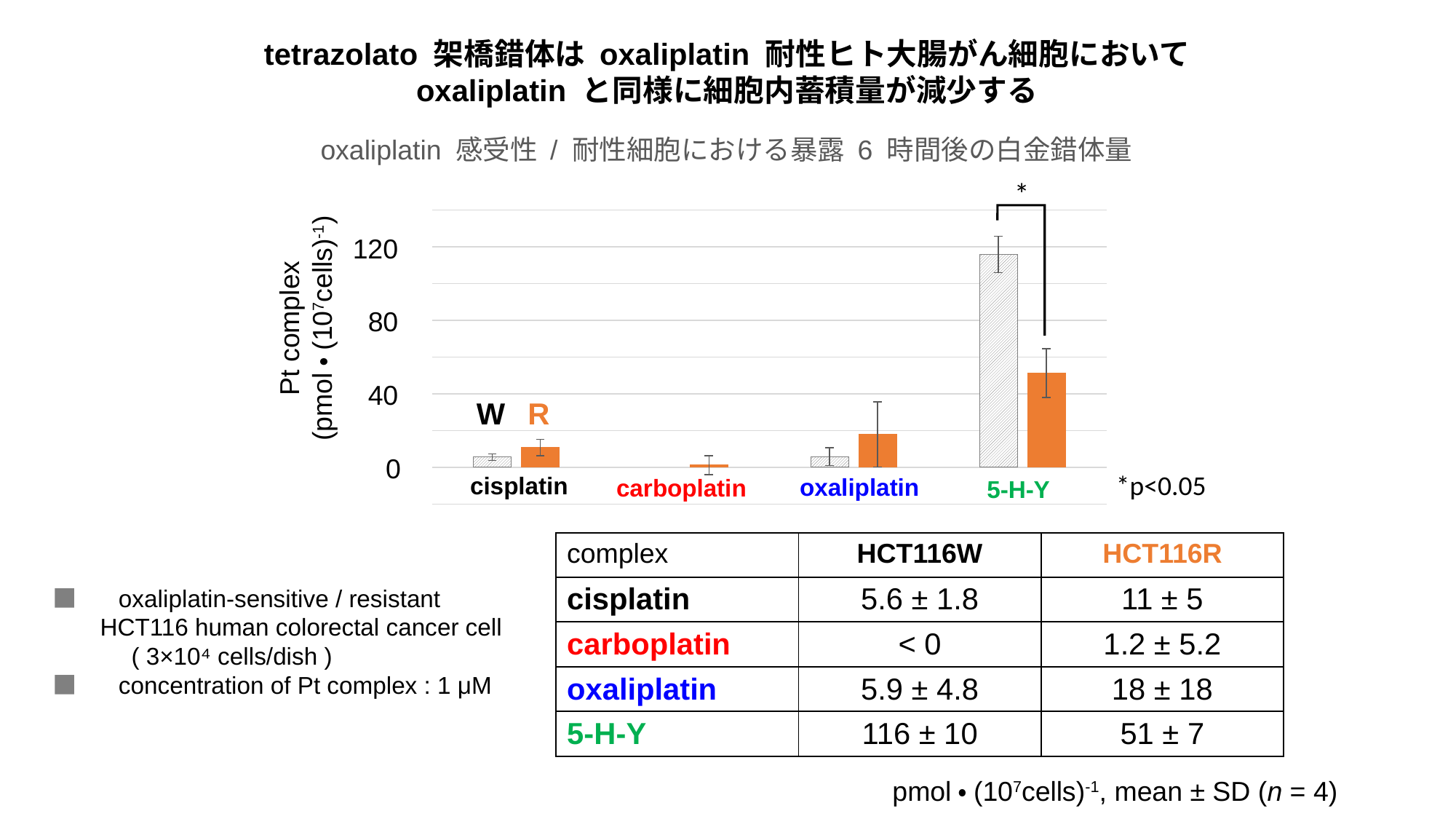

tetrazolato 架橋錯体は oxaliplatin 耐性ヒト大腸がん細胞において
oxaliplatin と同様に細胞内蓄積量が減少する
oxaliplatin 感受性 / 耐性細胞における暴露 6 時間後の白金錯体量

### Chart

| Category |  |  |
|---|---|---|
| cis | 0.005586338136805809 | 0.010754305755623231 |
| carbo | None | 0.0011733429390907008 |
| oxali | 0.0058502584084568045 | 0.017879969758814535 |
| 5HY | 0.11576045100714794 | 0.05118983451766062 |
120
80
Pt complex
(pmol・(107cells)-1)
40
0
*

W
R
*p<0.05
cisplatin
oxaliplatin
carboplatin
5-H-Y
| complex | HCT116W | HCT116R |
| --- | --- | --- |
| cisplatin | 5.6 ± 1.8 | 11 ± 5 |
| carboplatin | < 0 | 1.2 ± 5.2 |
| oxaliplatin | 5.9 ± 4.8 | 18 ± 18 |
| 5-H-Y | 116 ± 10 | 51 ± 7 |
■ 　oxaliplatin-sensitive / resistant
       HCT116 human colorectal cancer cell
　　　( 3×10⁴ cells/dish )
■ 　concentration of Pt complex : 1 μM
pmol・(107cells)-1, mean ± SD (n = 4)